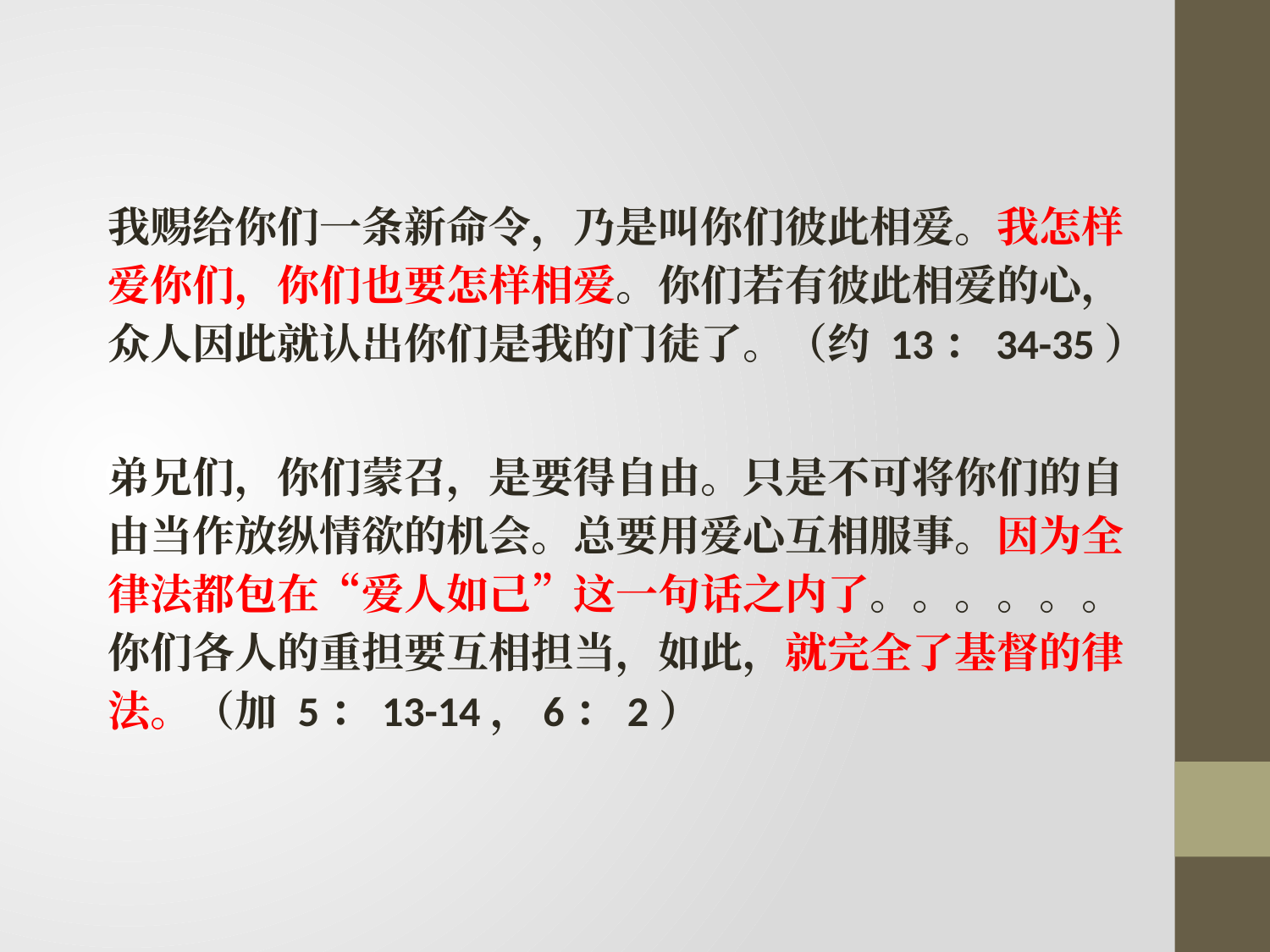

我赐给你们一条新命令，乃是叫你们彼此相爱。我怎样爱你们，你们也要怎样相爱。你们若有彼此相爱的心，众人因此就认出你们是我的门徒了。（约 13：34-35）

弟兄们，你们蒙召，是要得自由。只是不可将你们的自由当作放纵情欲的机会。总要用爱心互相服事。因为全律法都包在“爱人如己”这一句话之内了。。。。。。你们各人的重担要互相担当，如此，就完全了基督的律法。（加 5：13-14，6：2）